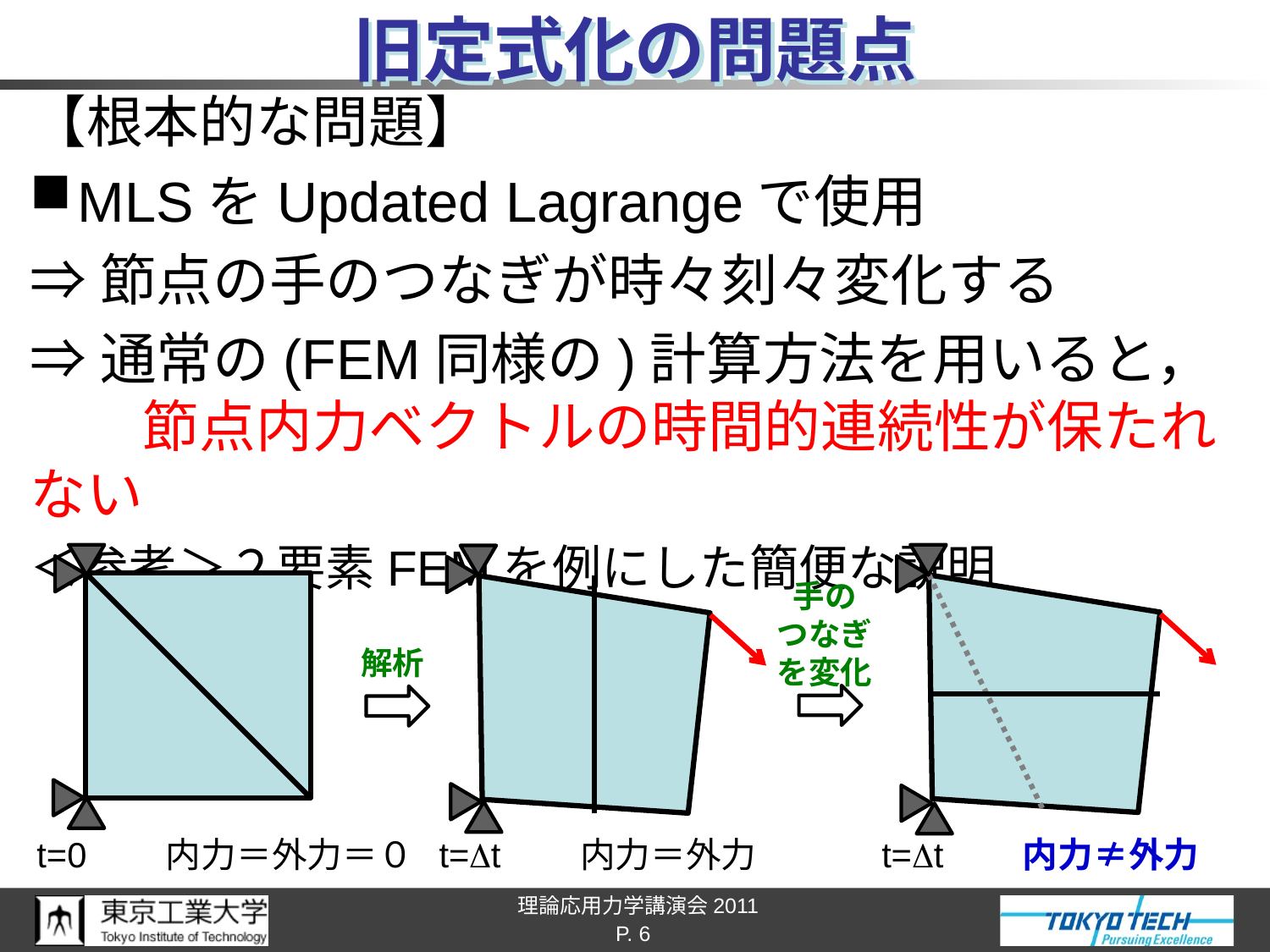

# 旧定式化の問題点
【根本的な問題】
MLSをUpdated Lagrangeで使用
⇒節点の手のつなぎが時々刻々変化する
⇒通常の(FEM同様の)計算方法を用いると，
　　節点内力ベクトルの時間的連続性が保たれない
＜参考＞２要素FEMを例にした簡便な説明

手の
つなぎ
を変化

解析

t=0　　内力＝外力＝０
t=Δt　　内力＝外力
t=Δt　　内力≠外力
P. 6